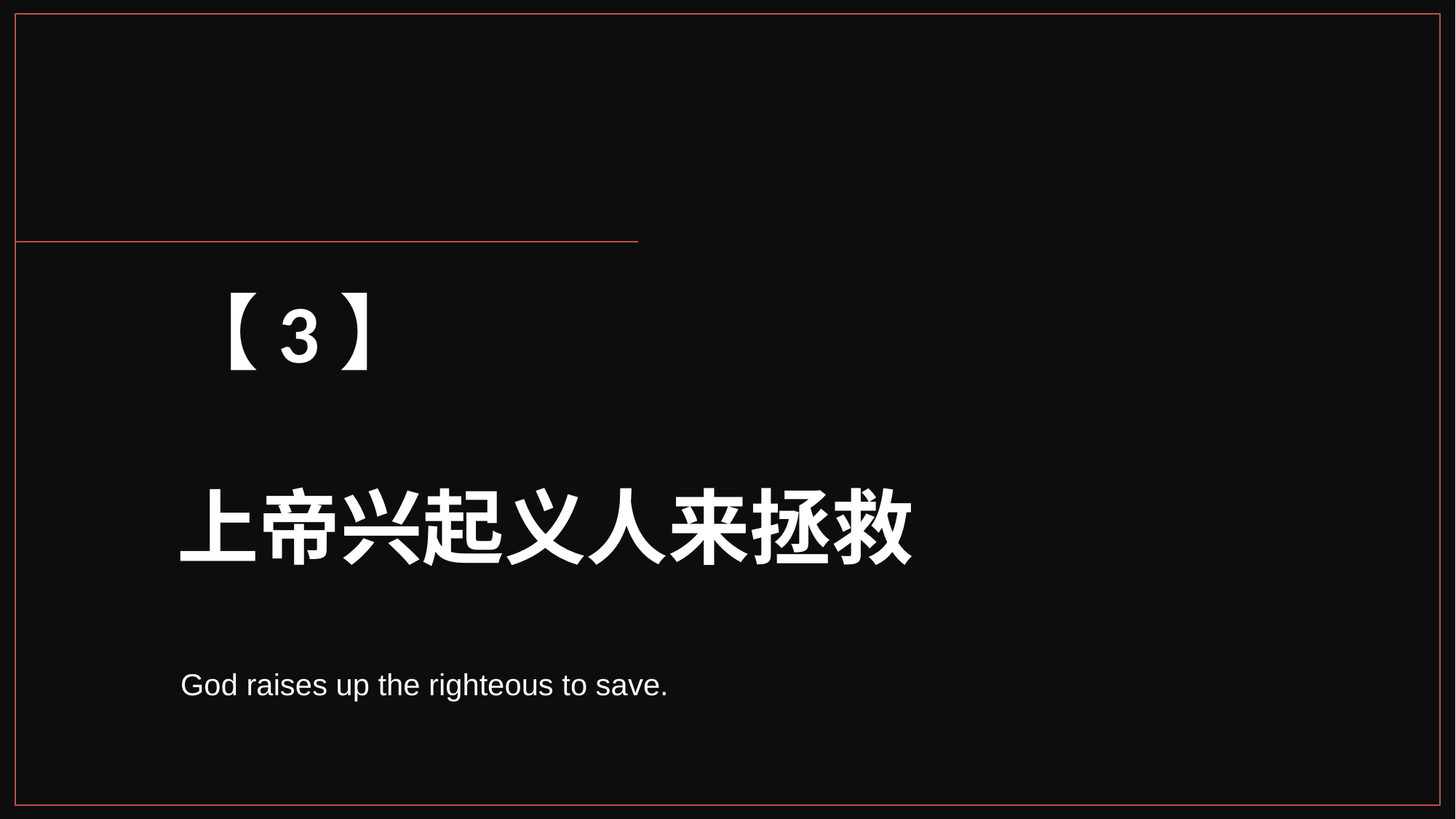

【3】

上帝兴起义人来拯救

God raises up the righteous to save.